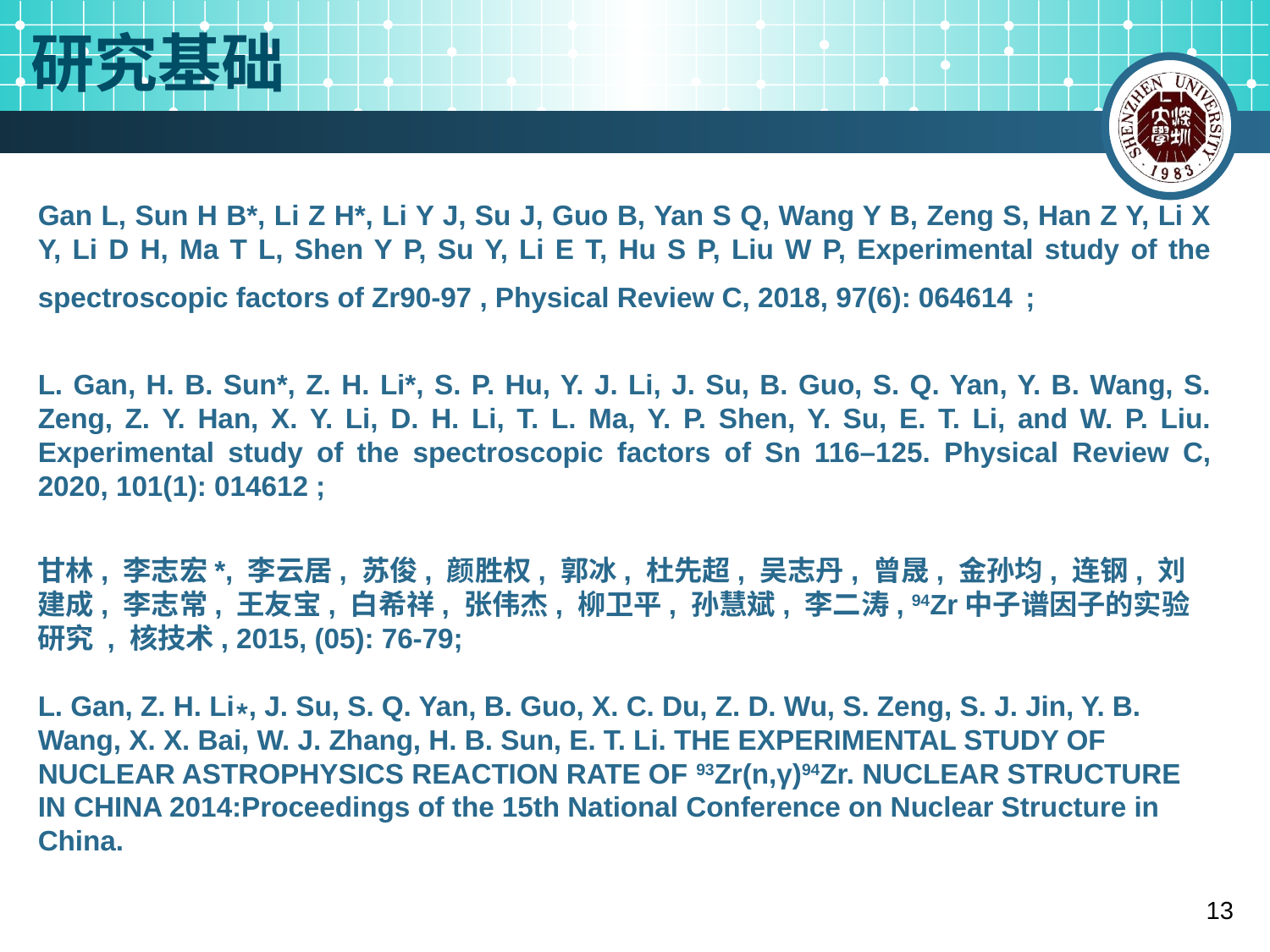

研究基础
#

Gan L, Sun H B*, Li Z H*, Li Y J, Su J, Guo B, Yan S Q, Wang Y B, Zeng S, Han Z Y, Li X Y, Li D H, Ma T L, Shen Y P, Su Y, Li E T, Hu S P, Liu W P, Experimental study of the spectroscopic factors of Zr90-97 , Physical Review C, 2018, 97(6): 064614 ;

L. Gan, H. B. Sun*, Z. H. Li*, S. P. Hu, Y. J. Li, J. Su, B. Guo, S. Q. Yan, Y. B. Wang, S. Zeng, Z. Y. Han, X. Y. Li, D. H. Li, T. L. Ma, Y. P. Shen, Y. Su, E. T. Li, and W. P. Liu. Experimental study of the spectroscopic factors of Sn 116–125. Physical Review C, 2020, 101(1): 014612 ;

甘林, 李志宏*, 李云居, 苏俊, 颜胜权, 郭冰, 杜先超, 吴志丹, 曾晟, 金孙均, 连钢, 刘建成, 李志常, 王友宝, 白希祥, 张伟杰, 柳卫平, 孙慧斌, 李二涛, 94Zr中子谱因子的实验研究 , 核技术, 2015, (05): 76-79;

L. Gan, Z. H. Li∗, J. Su, S. Q. Yan, B. Guo, X. C. Du, Z. D. Wu, S. Zeng, S. J. Jin, Y. B. Wang, X. X. Bai, W. J. Zhang, H. B. Sun, E. T. Li. THE EXPERIMENTAL STUDY OF NUCLEAR ASTROPHYSICS REACTION RATE OF 93Zr(n,γ)94Zr. NUCLEAR STRUCTURE IN CHINA 2014:Proceedings of the 15th National Conference on Nuclear Structure in China.

13